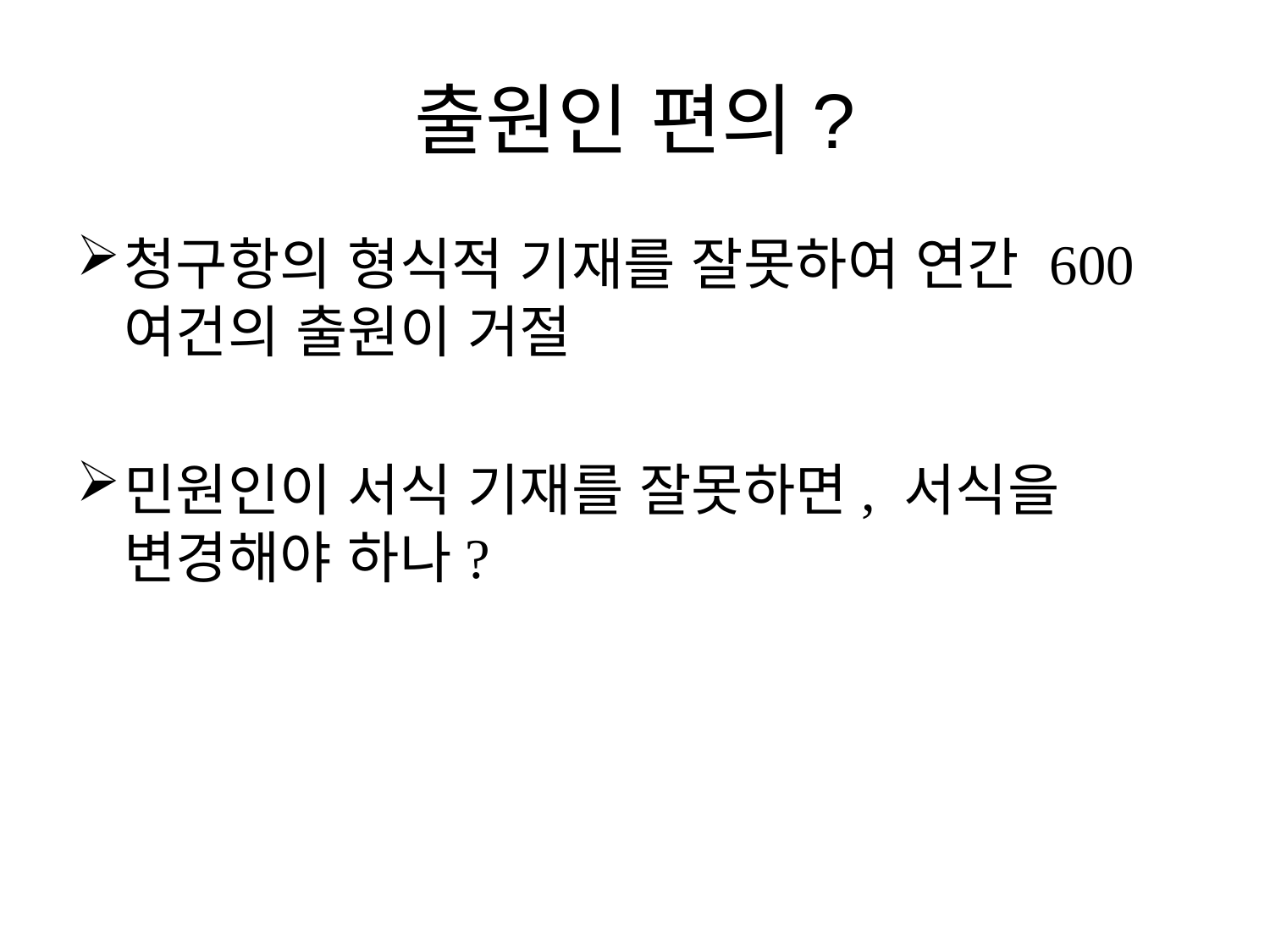

# 출원인 편의?
청구항의 형식적 기재를 잘못하여 연간 600여건의 출원이 거절

민원인이 서식 기재를 잘못하면, 서식을 변경해야 하나?